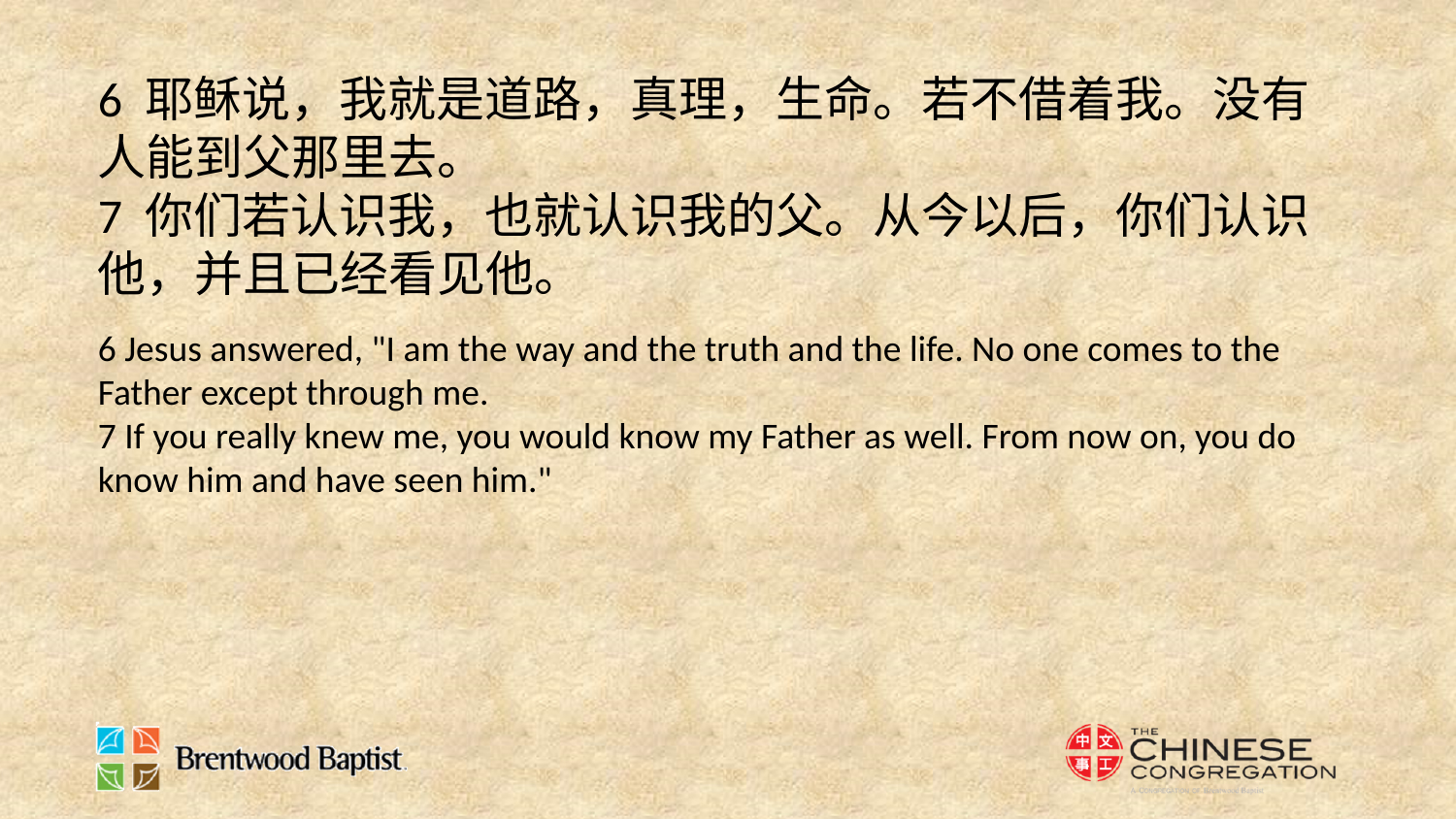

6 耶稣说，我就是道路，真理，生命。若不借着我。没有人能到父那里去。
7 你们若认识我，也就认识我的父。从今以后，你们认识他，并且已经看见他。

6 Jesus answered, "I am the way and the truth and the life. No one comes to the Father except through me.
7 If you really knew me, you would know my Father as well. From now on, you do know him and have seen him."